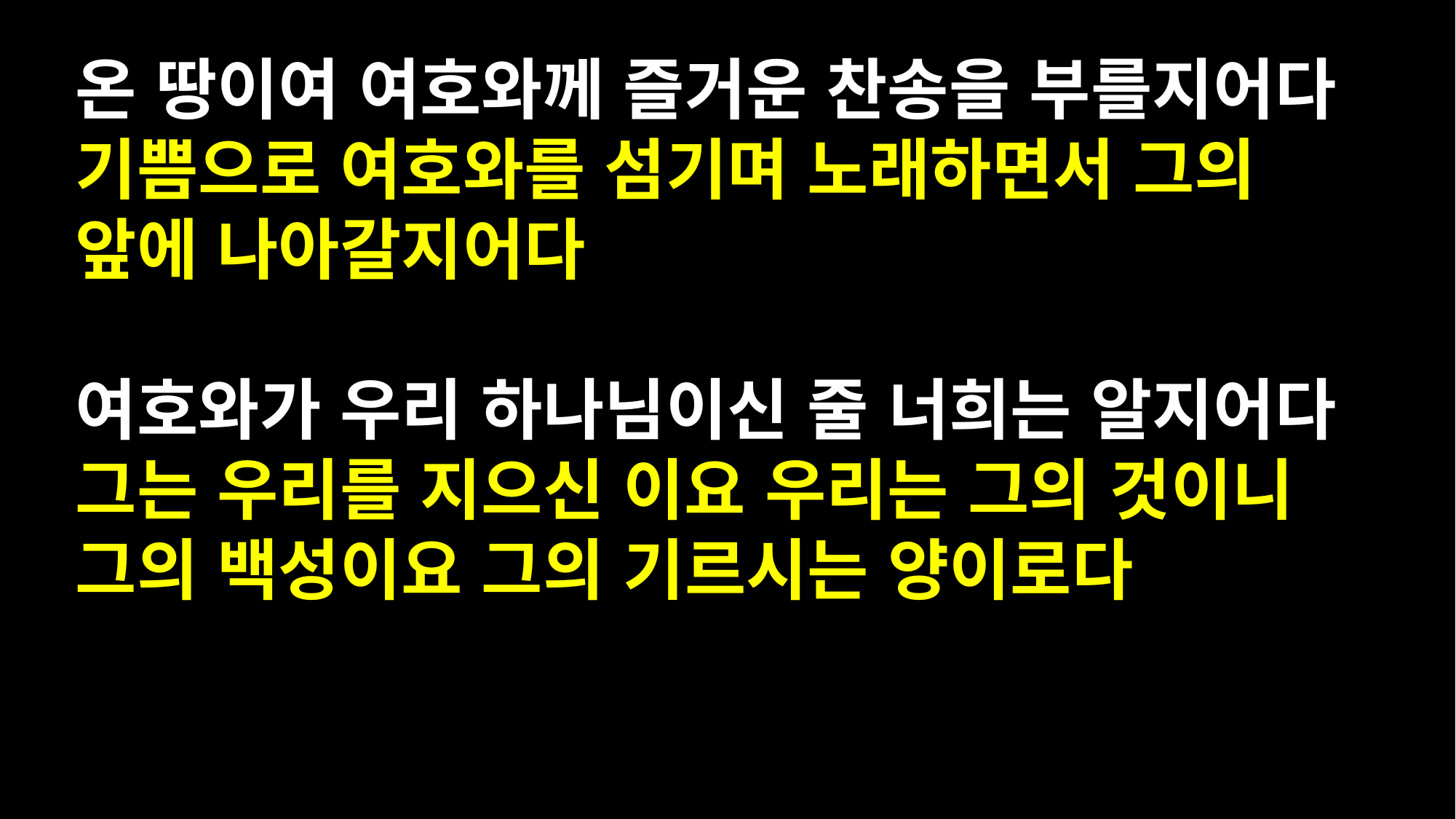

온 땅이여 여호와께 즐거운 찬송을 부를지어다
기쁨으로 여호와를 섬기며 노래하면서 그의 앞에 나아갈지어다

여호와가 우리 하나님이신 줄 너희는 알지어다
그는 우리를 지으신 이요 우리는 그의 것이니 그의 백성이요 그의 기르시는 양이로다